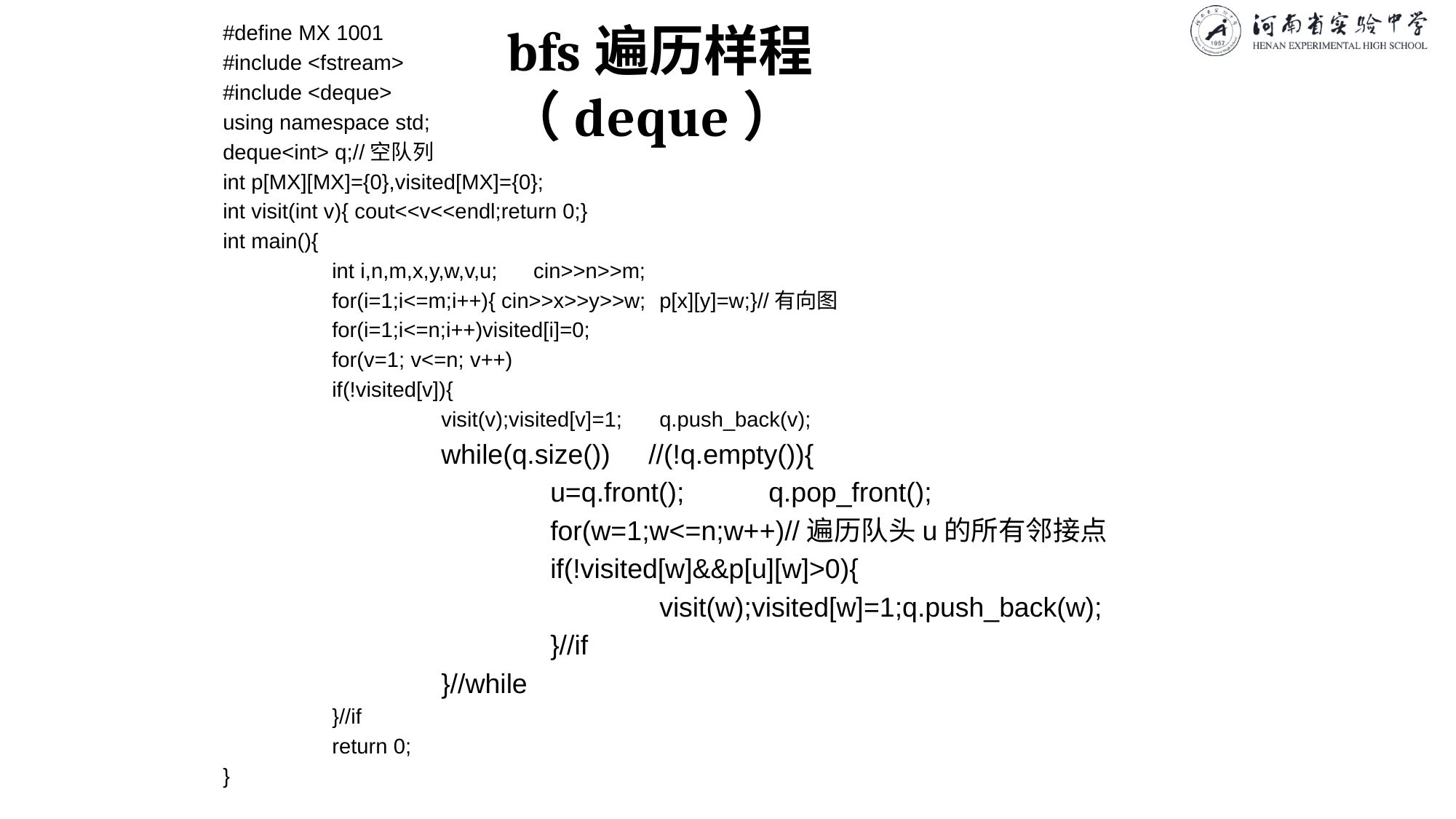

#define MX 1001
#include <fstream>
#include <deque>
using namespace std;
deque<int> q;//空队列
int p[MX][MX]={0},visited[MX]={0};
int visit(int v){ cout<<v<<endl;return 0;}
int main(){
	int i,n,m,x,y,w,v,u;      cin>>n>>m;
	for(i=1;i<=m;i++){ cin>>x>>y>>w;	p[x][y]=w;}//有向图
	for(i=1;i<=n;i++)visited[i]=0;
	for(v=1; v<=n; v++)
	if(!visited[v]){
		visit(v);visited[v]=1;	q.push_back(v);
		while(q.size())     //(!q.empty()){
			u=q.front();	q.pop_front();
			for(w=1;w<=n;w++)//遍历队头u的所有邻接点
			if(!visited[w]&&p[u][w]>0){
				visit(w);visited[w]=1;q.push_back(w);
			}//if
		}//while
	}//if
	return 0;
}
# bfs遍历样程（deque）